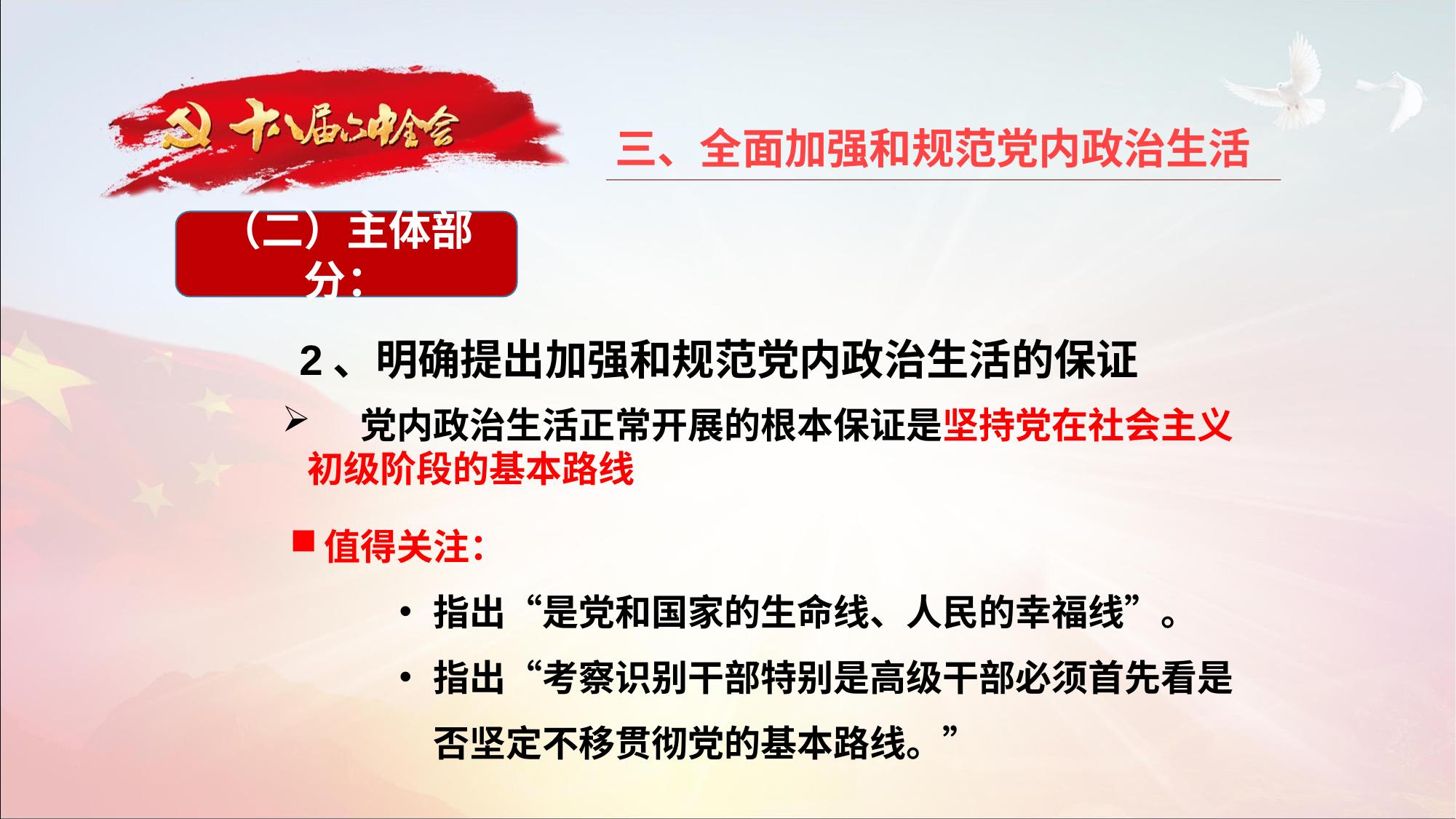

三、全面加强和规范党内政治生活
（二）主体部分：

2、明确提出加强和规范党内政治生活的保证
     党内政治生活正常开展的根本保证是坚持党在社会主义初级阶段的基本路线
值得关注：
指出“是党和国家的生命线、人民的幸福线”。
指出“考察识别干部特别是高级干部必须首先看是否坚定不移贯彻党的基本路线。”